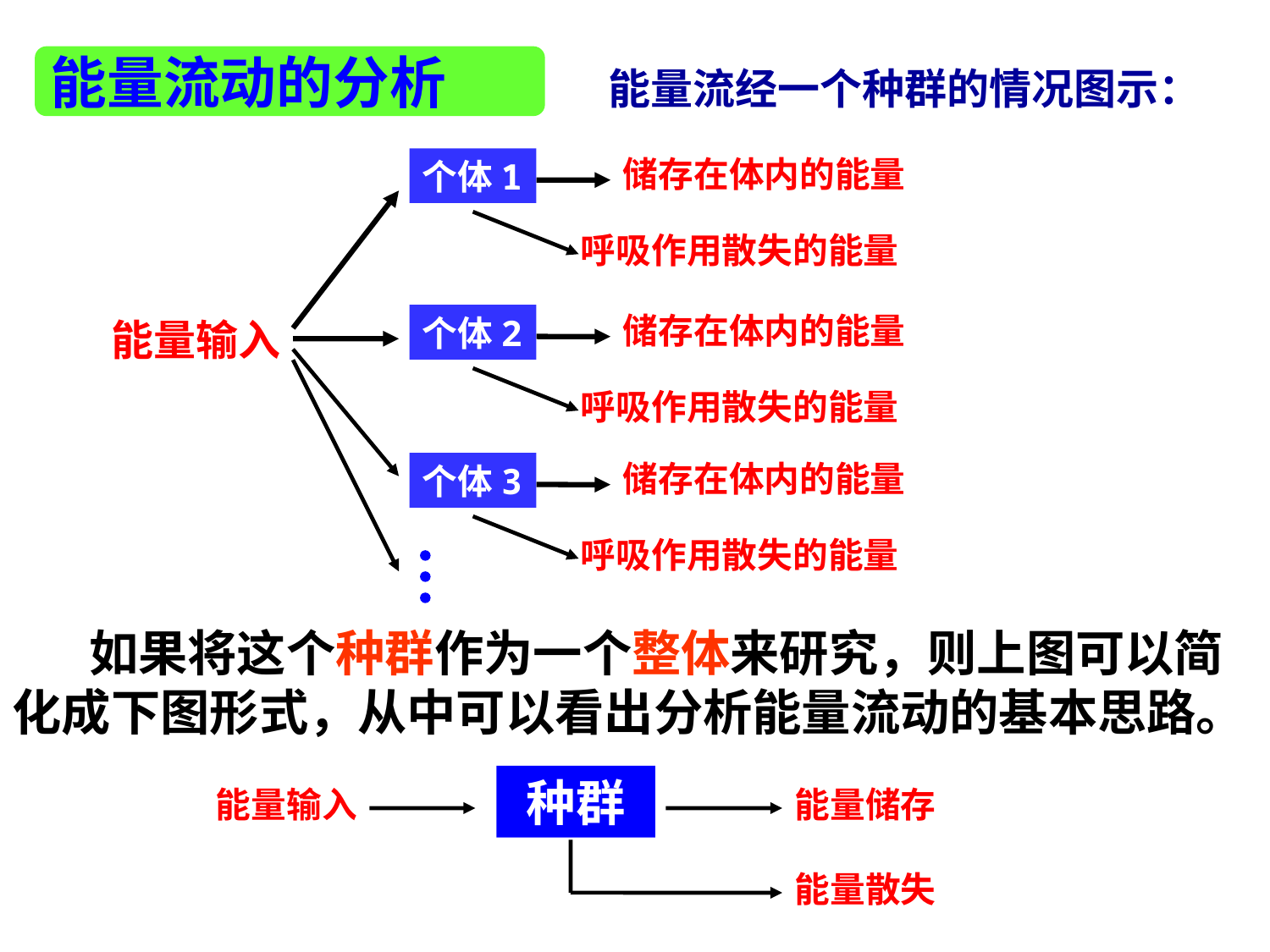

能量流动的分析
能量流经一个种群的情况图示：
储存在体内的能量
个体1

呼吸作用散失的能量
储存在体内的能量
个体2
能量输入

呼吸作用散失的能量
储存在体内的能量
个体3

呼吸作用散失的能量

       如果将这个种群作为一个整体来研究，则上图可以简化成下图形式，从中可以看出分析能量流动的基本思路。
种群
能量输入
能量储存

能量散失